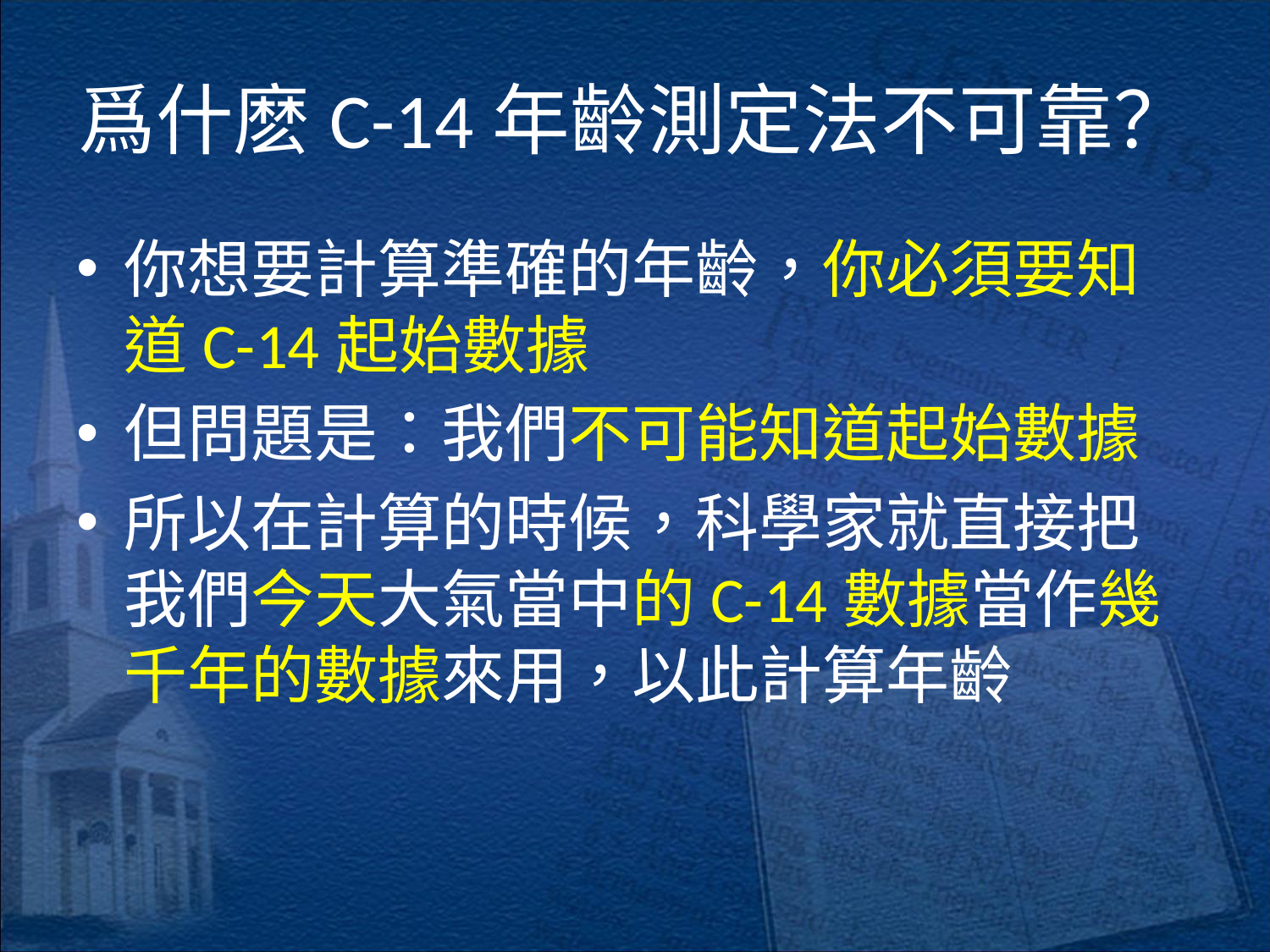

# 爲什麽C-14年齡測定法不可靠？
你想要計算準確的年齡，你必須要知道C-14起始數據
但問題是：我們不可能知道起始數據
所以在計算的時候，科學家就直接把我們今天大氣當中的C-14數據當作幾千年的數據來用，以此計算年齡